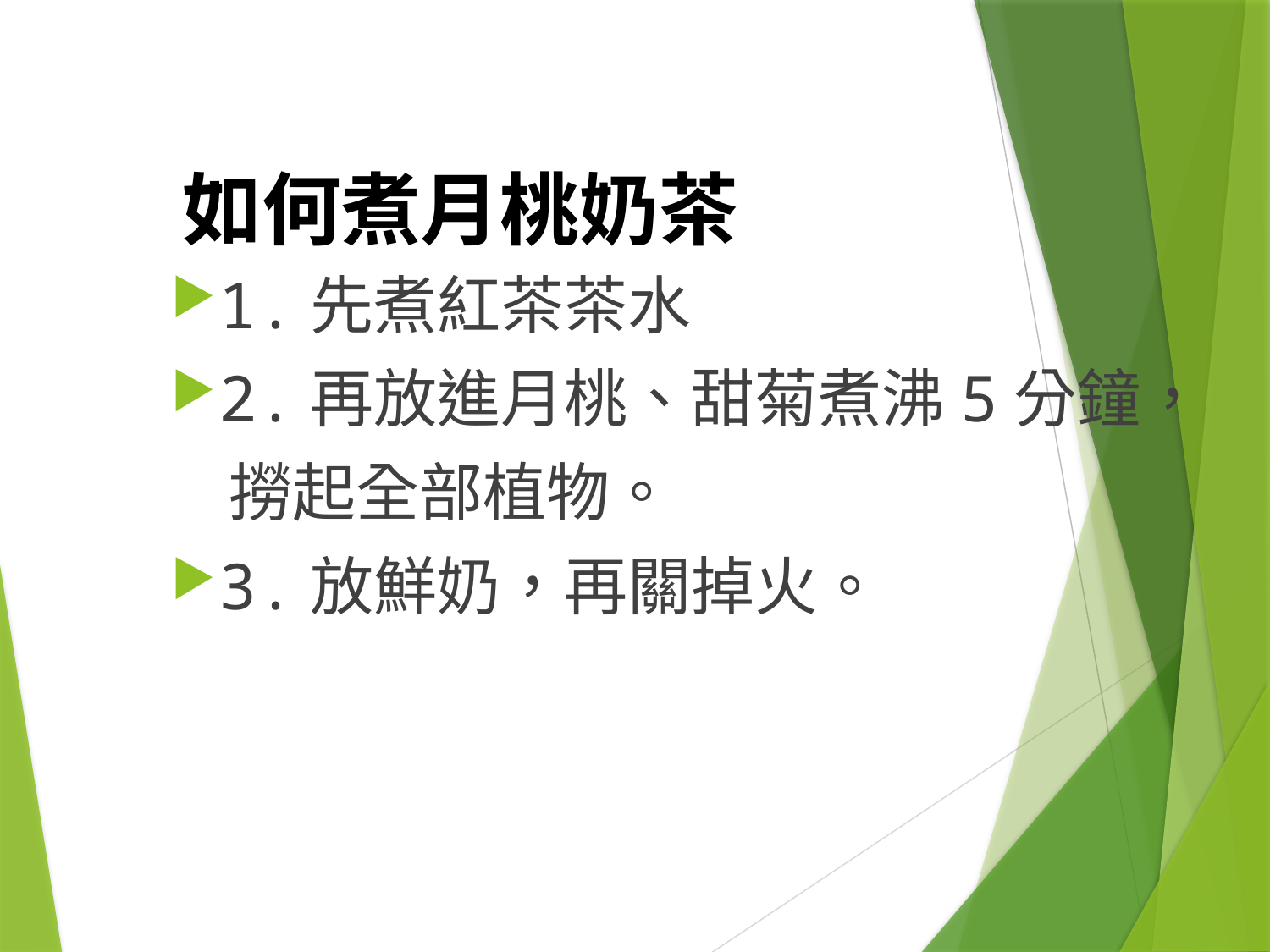

# 如何煮月桃奶茶
1.先煮紅茶茶水
2.再放進月桃、甜菊煮沸5分鐘，
   撈起全部植物。
3.放鮮奶，再關掉火。